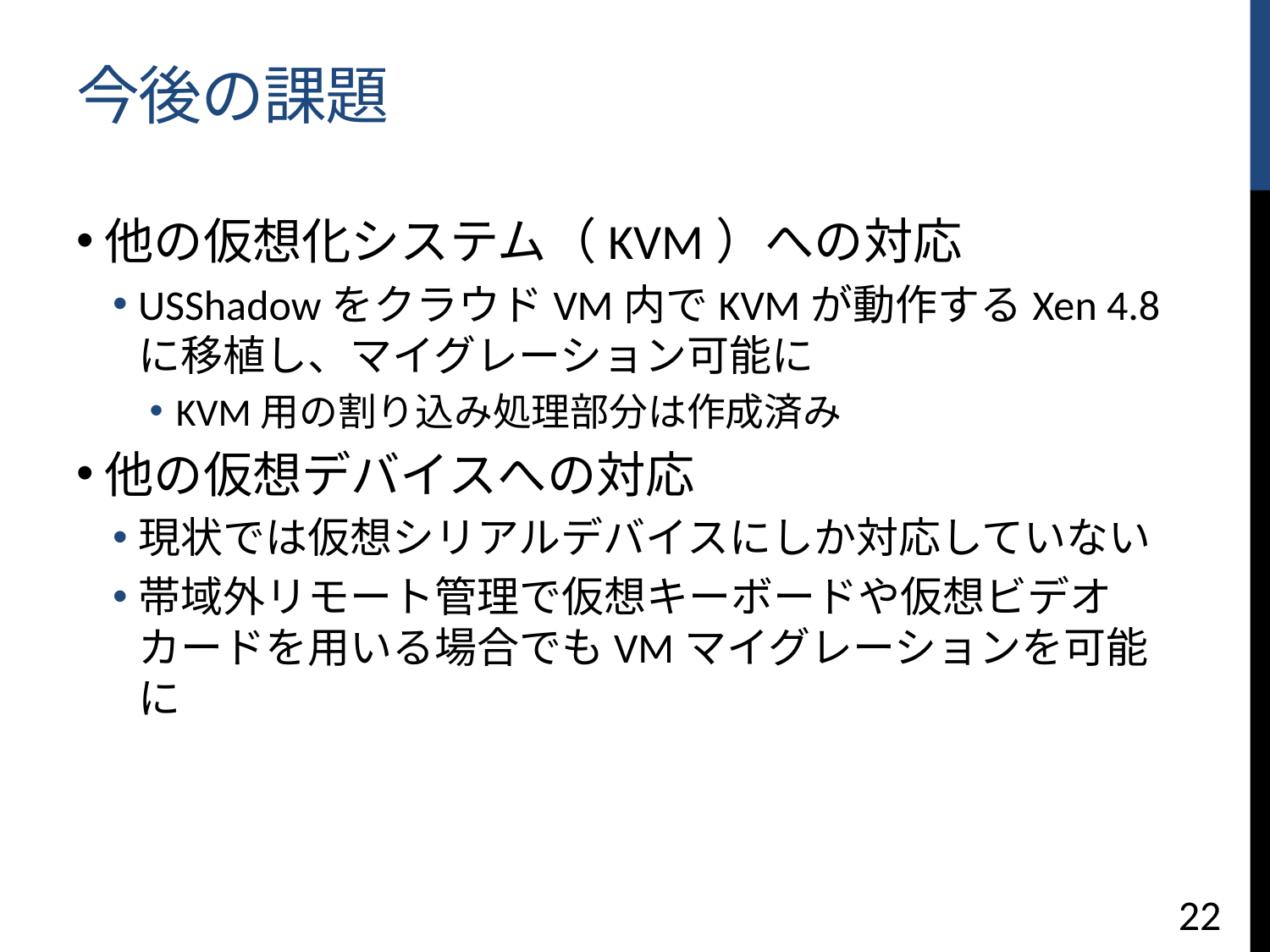

# 今後の課題
他の仮想化システム（KVM）への対応
USShadowをクラウドVM内でKVMが動作するXen 4.8に移植し、マイグレーション可能に
KVM用の割り込み処理部分は作成済み
他の仮想デバイスへの対応
現状では仮想シリアルデバイスにしか対応していない
帯域外リモート管理で仮想キーボードや仮想ビデオカードを用いる場合でもVMマイグレーションを可能に
22